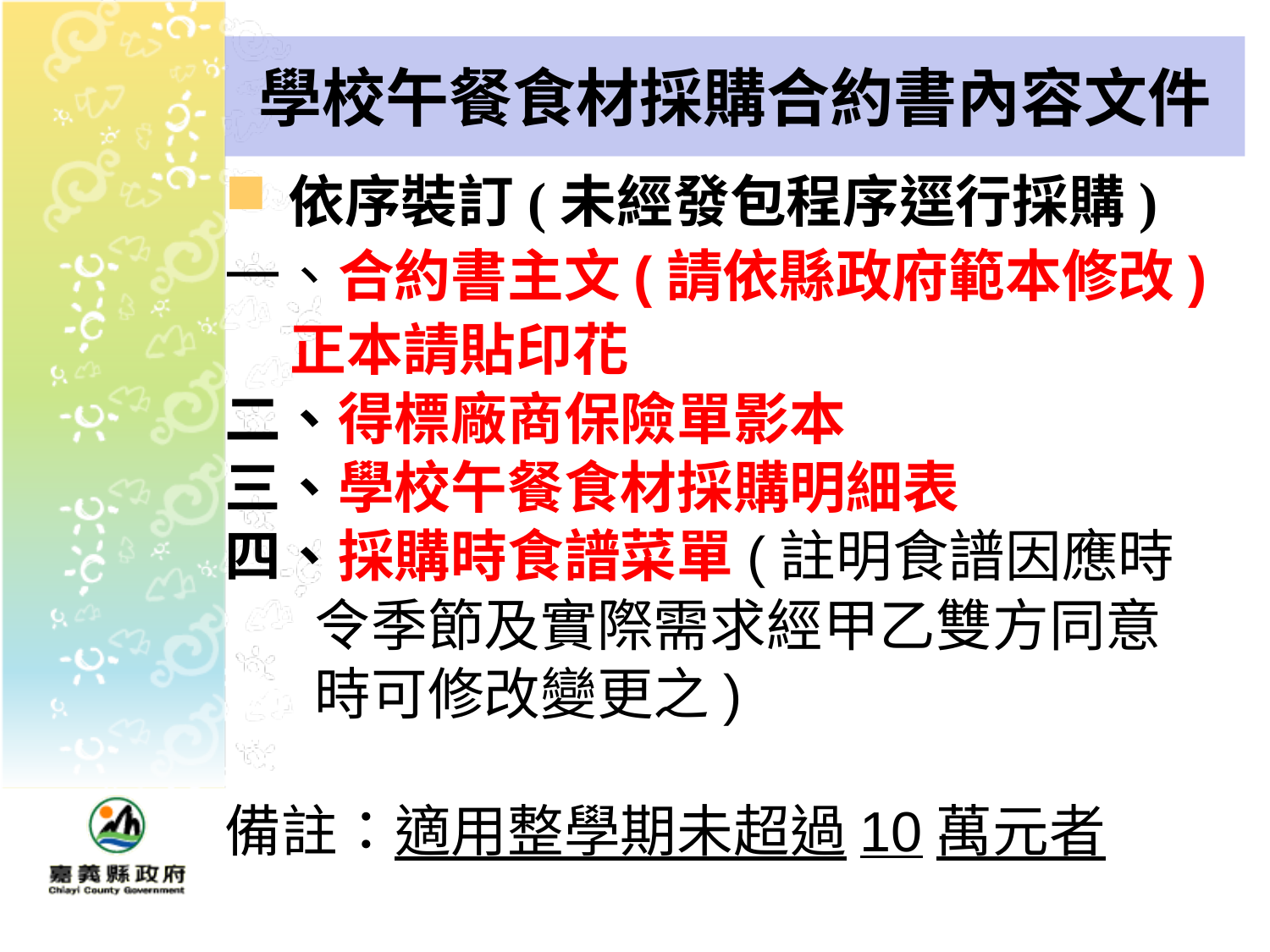

# 學校午餐食材採購合約書內容文件
依序裝訂(未經發包程序逕行採購)
一、合約書主文(請依縣政府範本修改)
    正本請貼印花
二、得標廠商保險單影本
三、學校午餐食材採購明細表
四、採購時食譜菜單(註明食譜因應時
      令季節及實際需求經甲乙雙方同意
      時可修改變更之)

備註：適用整學期未超過10萬元者